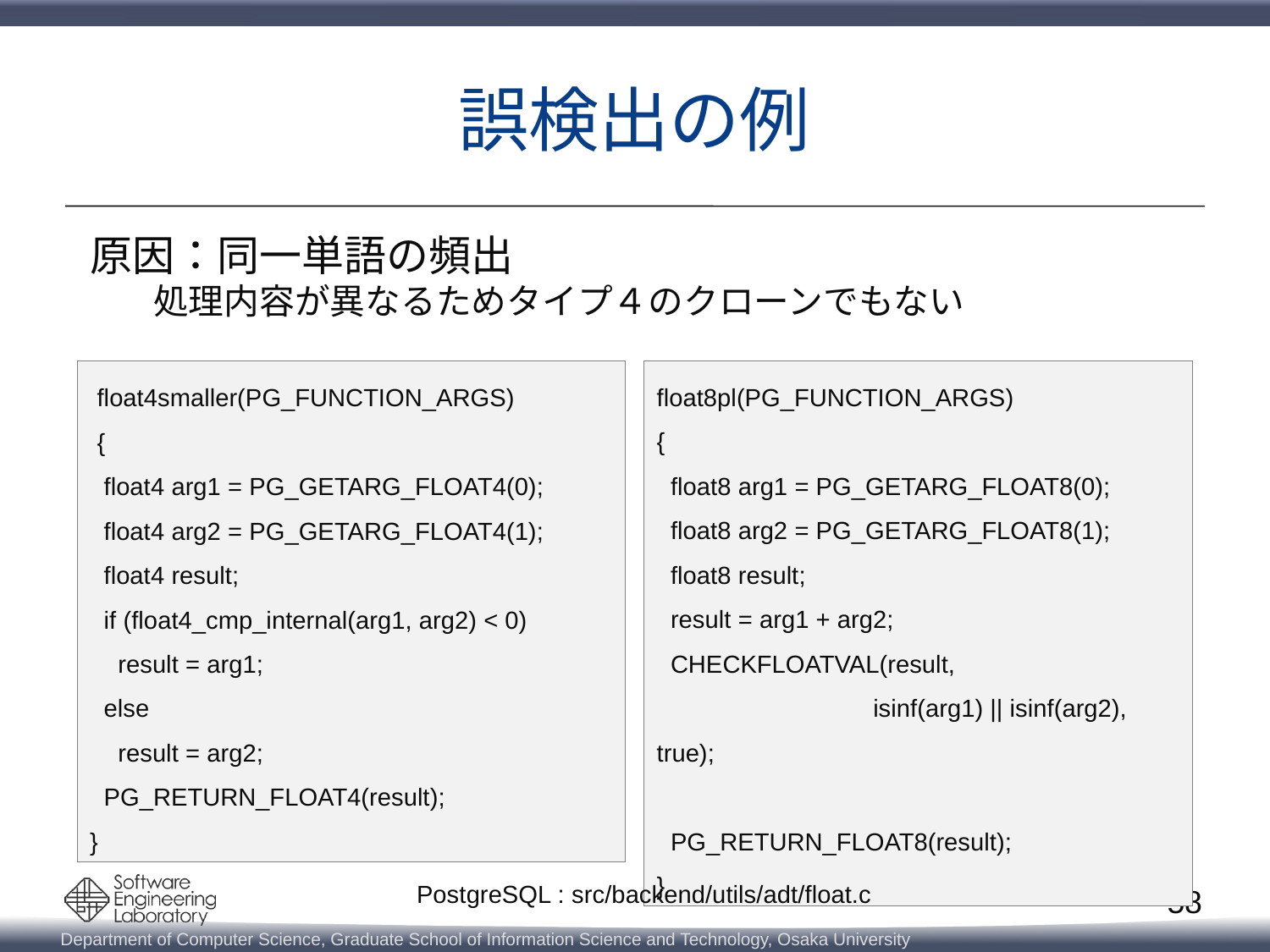

# 誤検出の例
原因：同一単語の頻出
処理内容が異なるためタイプ４のクローンでもない
float8pl(PG_FUNCTION_ARGS)
{
  float8 arg1 = PG_GETARG_FLOAT8(0);
  float8 arg2 = PG_GETARG_FLOAT8(1);
  float8 result;
  result = arg1 + arg2;
  CHECKFLOATVAL(result,
                               isinf(arg1) || isinf(arg2), true);

  PG_RETURN_FLOAT8(result);
}
 float4smaller(PG_FUNCTION_ARGS)
 {
  float4 arg1 = PG_GETARG_FLOAT4(0);
  float4 arg2 = PG_GETARG_FLOAT4(1);
  float4 result;
  if (float4_cmp_internal(arg1, arg2) < 0)
    result = arg1;
  else
    result = arg2;
  PG_RETURN_FLOAT4(result);
}
PostgreSQL : src/backend/utils/adt/float.c
58